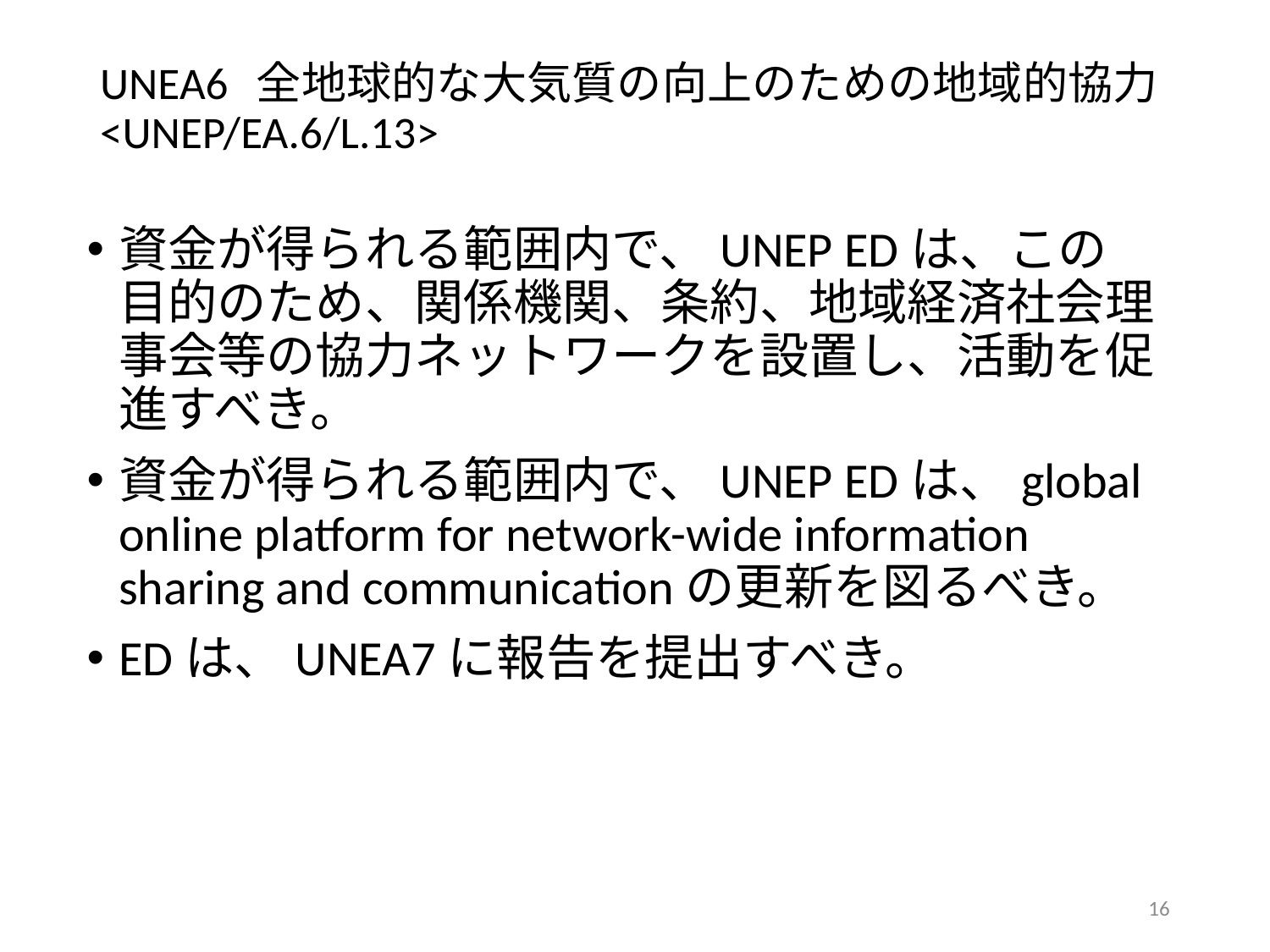

# UNEA6  全地球的な大気質の向上のための地域的協力 <UNEP/EA.6/L.13>
資金が得られる範囲内で、UNEP EDは、この目的のため、関係機関、条約、地域経済社会理事会等の協力ネットワークを設置し、活動を促進すべき。
資金が得られる範囲内で、UNEP EDは、global online platform for network-wide information sharing and communicationの更新を図るべき。
EDは、UNEA7に報告を提出すべき。

16